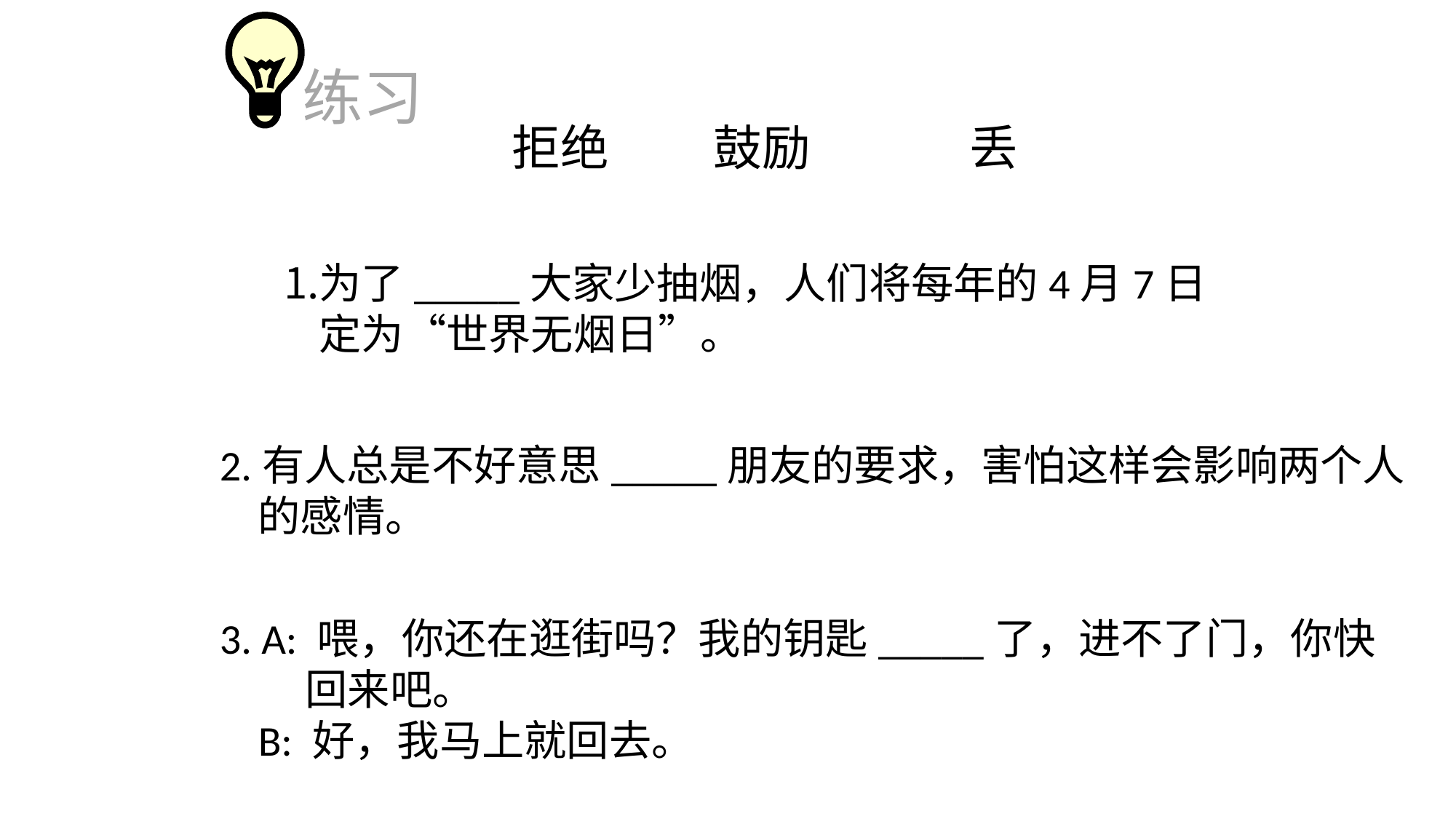

练习
鼓励
丢
拒绝
为了_____大家少抽烟，人们将每年的4月7日定为“世界无烟日”。
2.有人总是不好意思_____朋友的要求，害怕这样会影响两个人
   的感情。
3. A: 喂，你还在逛街吗？我的钥匙_____了，进不了门，你快
        回来吧。
    B: 好，我马上就回去。